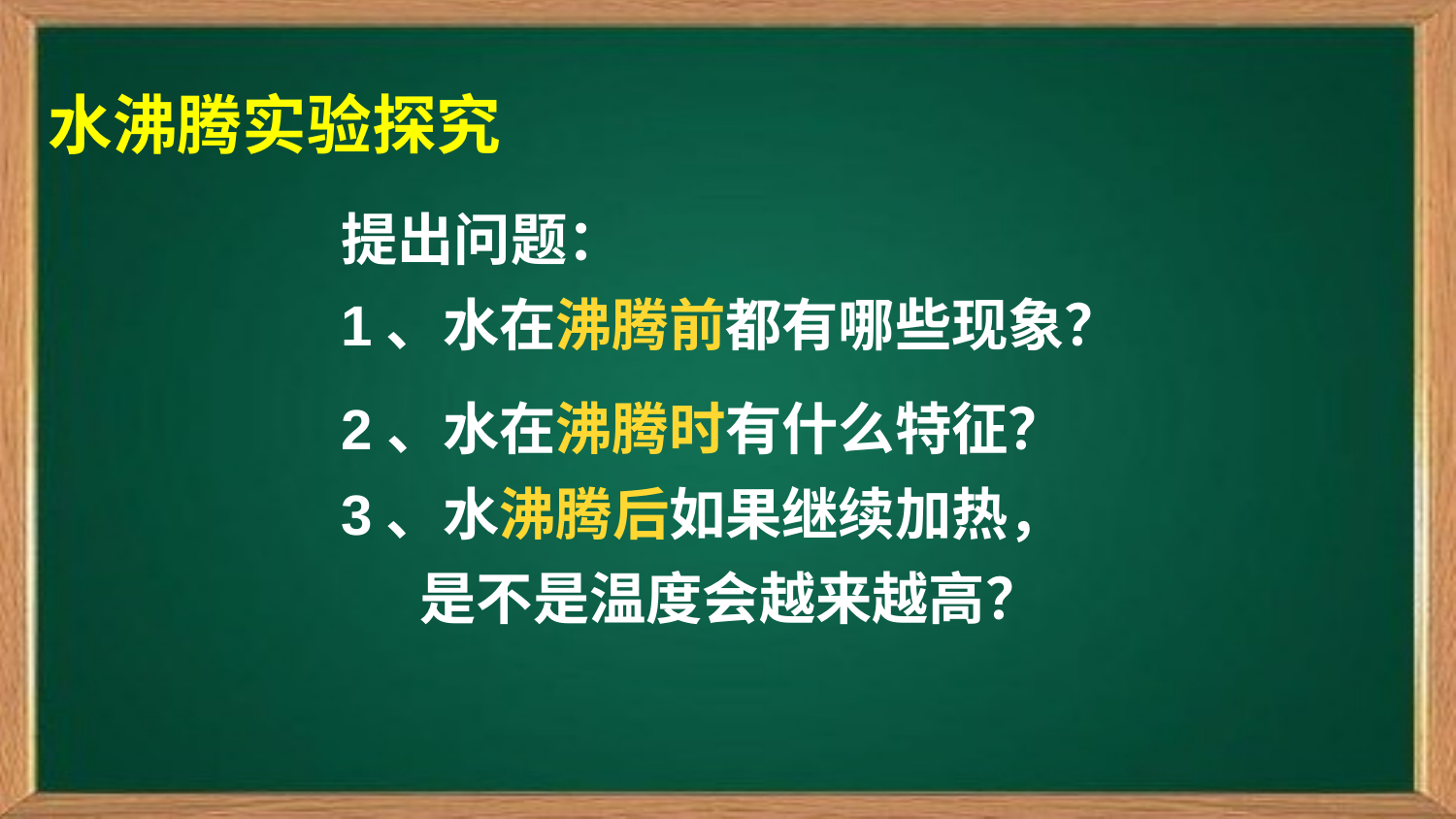

水沸腾实验探究
提出问题：
1、水在沸腾前都有哪些现象？
2、水在沸腾时有什么特征？
3、水沸腾后如果继续加热，   
     是不是温度会越来越高？